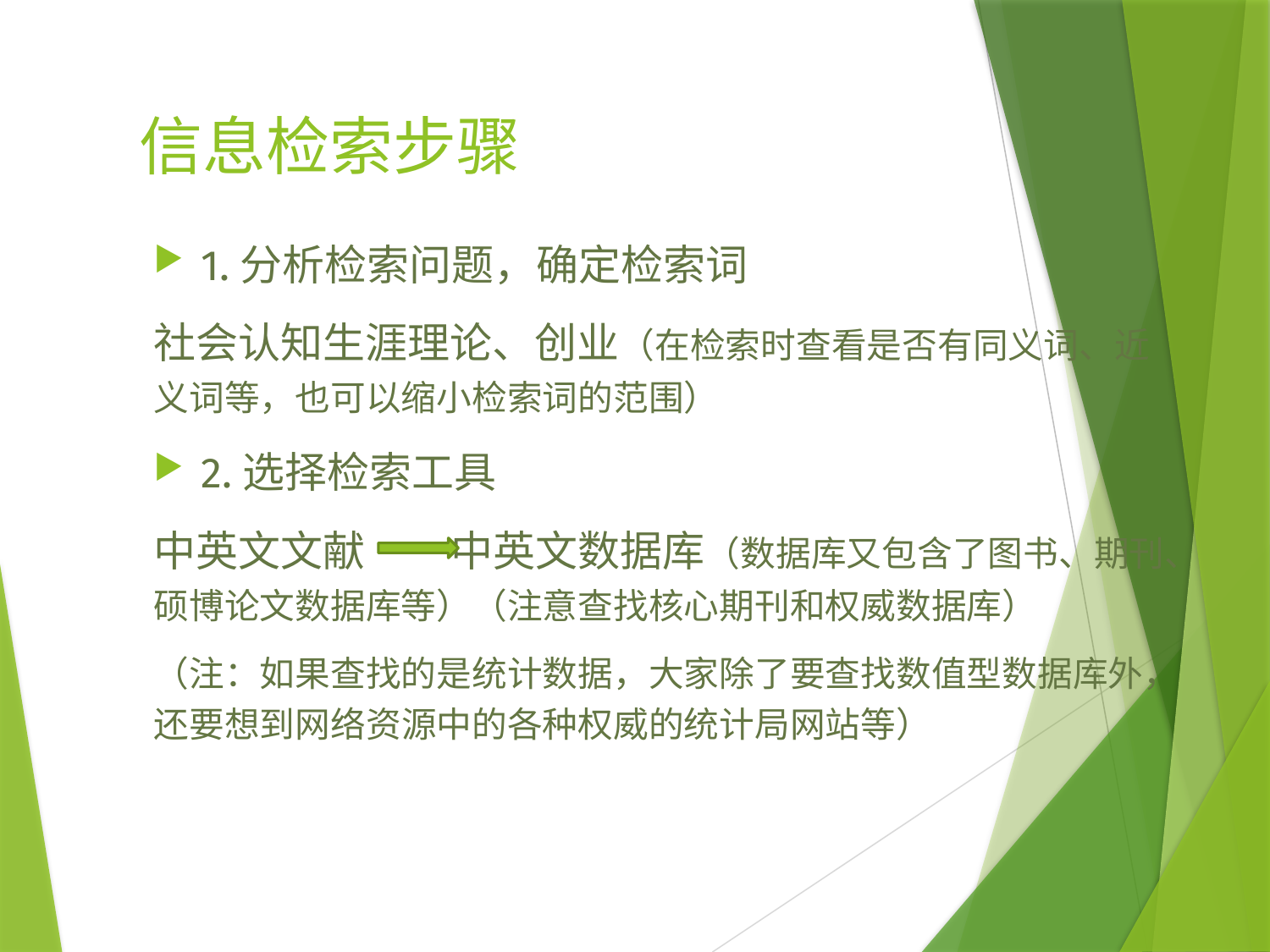

# 信息检索步骤
1.分析检索问题，确定检索词
社会认知生涯理论、创业（在检索时查看是否有同义词、近义词等，也可以缩小检索词的范围）
2.选择检索工具
中英文文献         中英文数据库（数据库又包含了图书、期刊、硕博论文数据库等）（注意查找核心期刊和权威数据库）
（注：如果查找的是统计数据，大家除了要查找数值型数据库外，还要想到网络资源中的各种权威的统计局网站等）